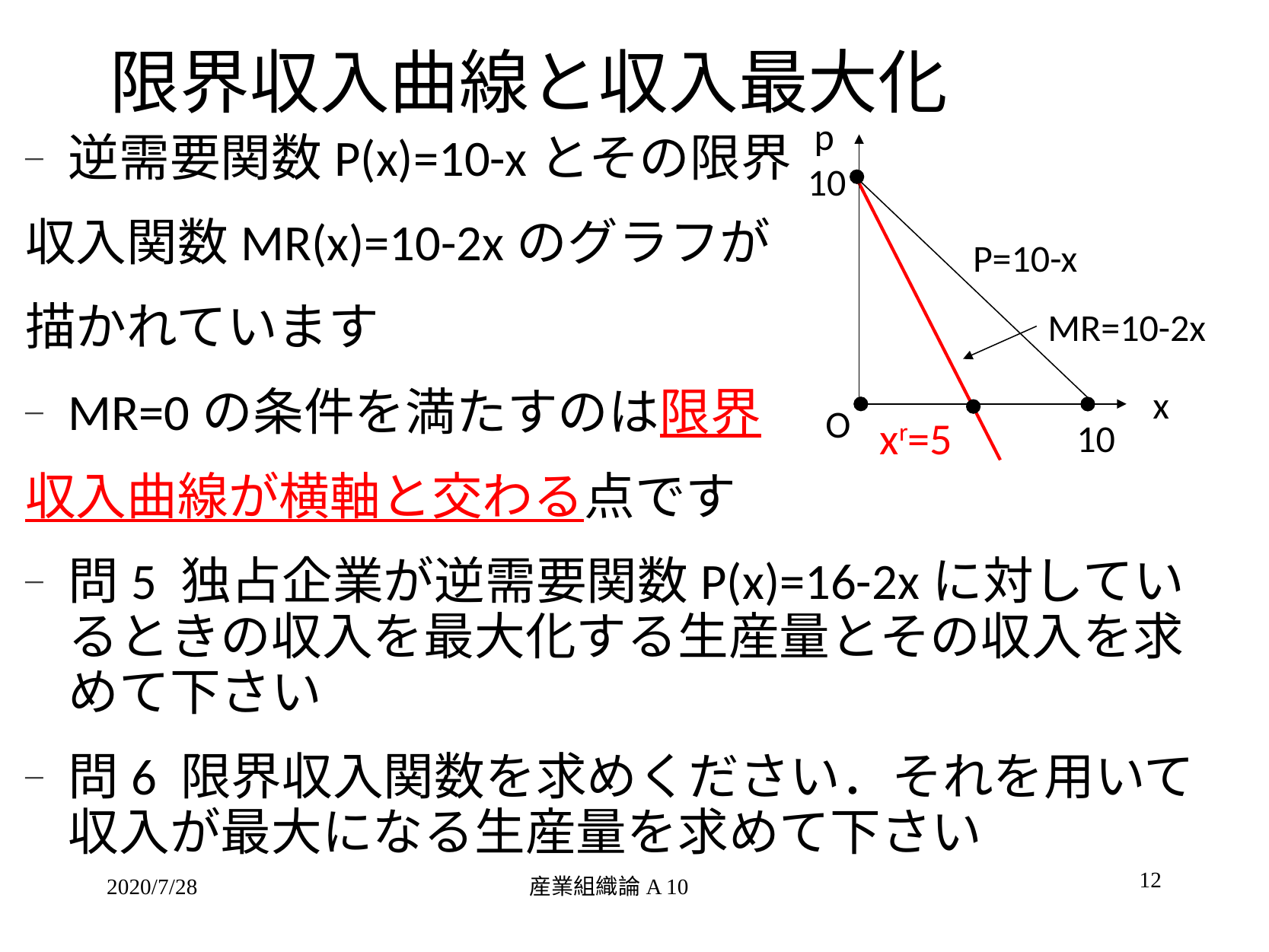

# 限界収入曲線と収入最大化
p
10

P=10-x
MR=10-2x
x
O
xr=5

10
逆需要関数P(x)=10-xとその限界
収入関数MR(x)=10-2xのグラフが
描かれています
MR=0の条件を満たすのは限界
収入曲線が横軸と交わる点です
問5 独占企業が逆需要関数P(x)=16-2xに対しているときの収入を最大化する生産量とその収入を求めて下さい
問6 限界収入関数を求めください．それを用いて収入が最大になる生産量を求めて下さい
12
2020/7/28
産業組織論A 10